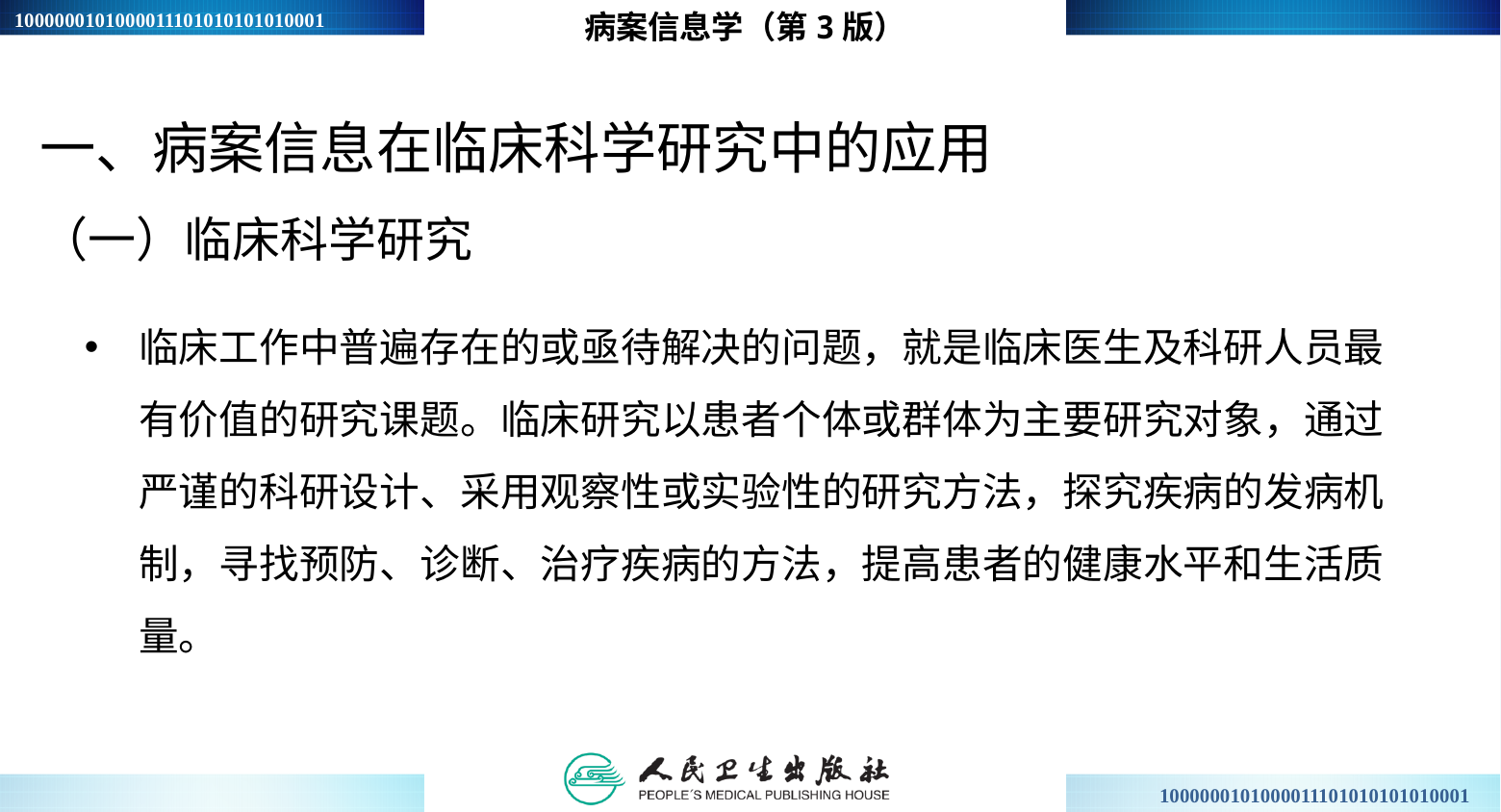

病案信息学（第3版）
一、病案信息在临床科学研究中的应用
（一）临床科学研究
临床工作中普遍存在的或亟待解决的问题，就是临床医生及科研人员最有价值的研究课题。临床研究以患者个体或群体为主要研究对象，通过严谨的科研设计、采用观察性或实验性的研究方法，探究疾病的发病机制，寻找预防、诊断、治疗疾病的方法，提高患者的健康水平和生活质量。